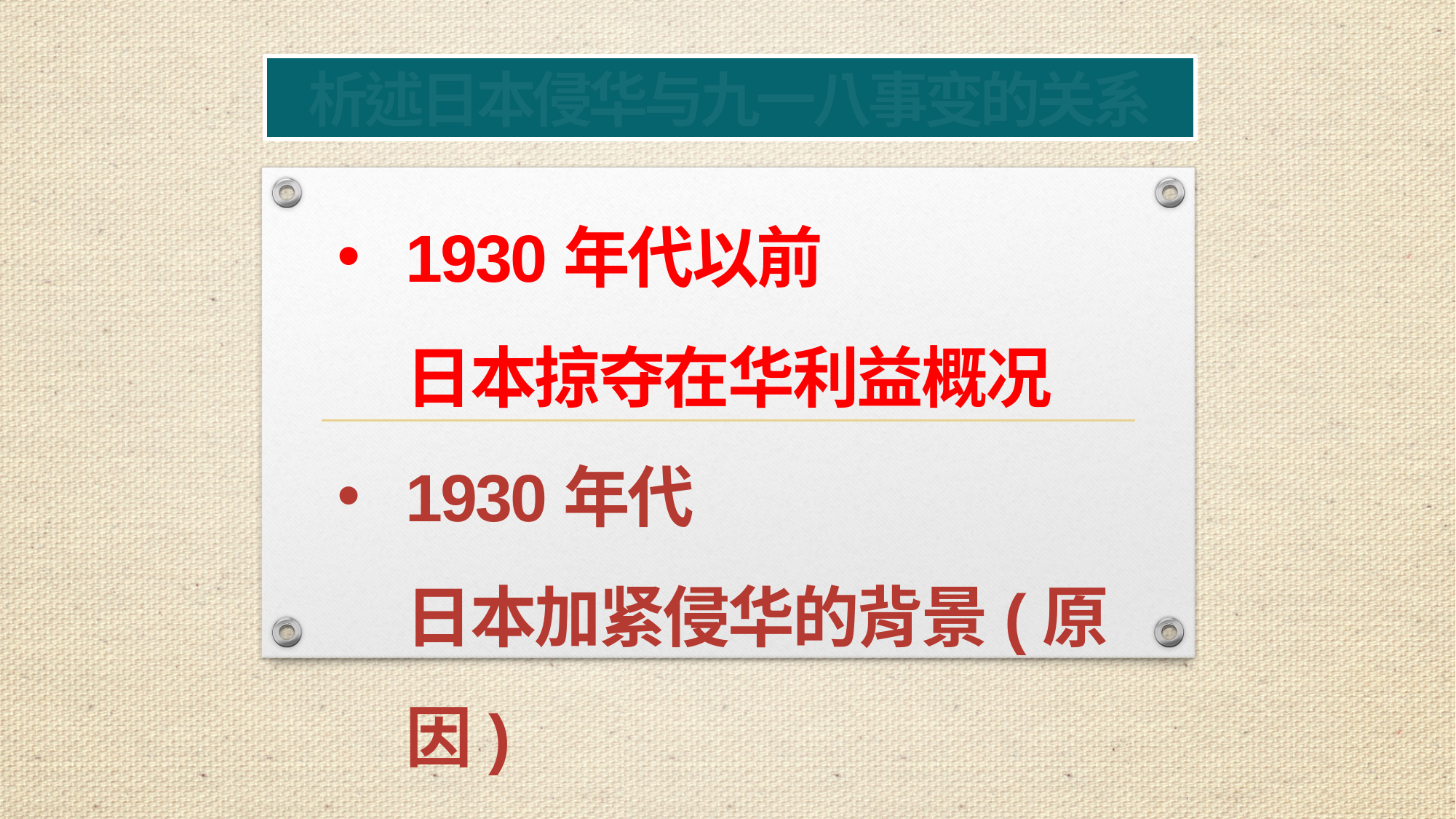

析述日本侵华与九一八事变的关系
1930年代以前
日本掠夺在华利益概况
1930年代
日本加紧侵华的背景(原因)